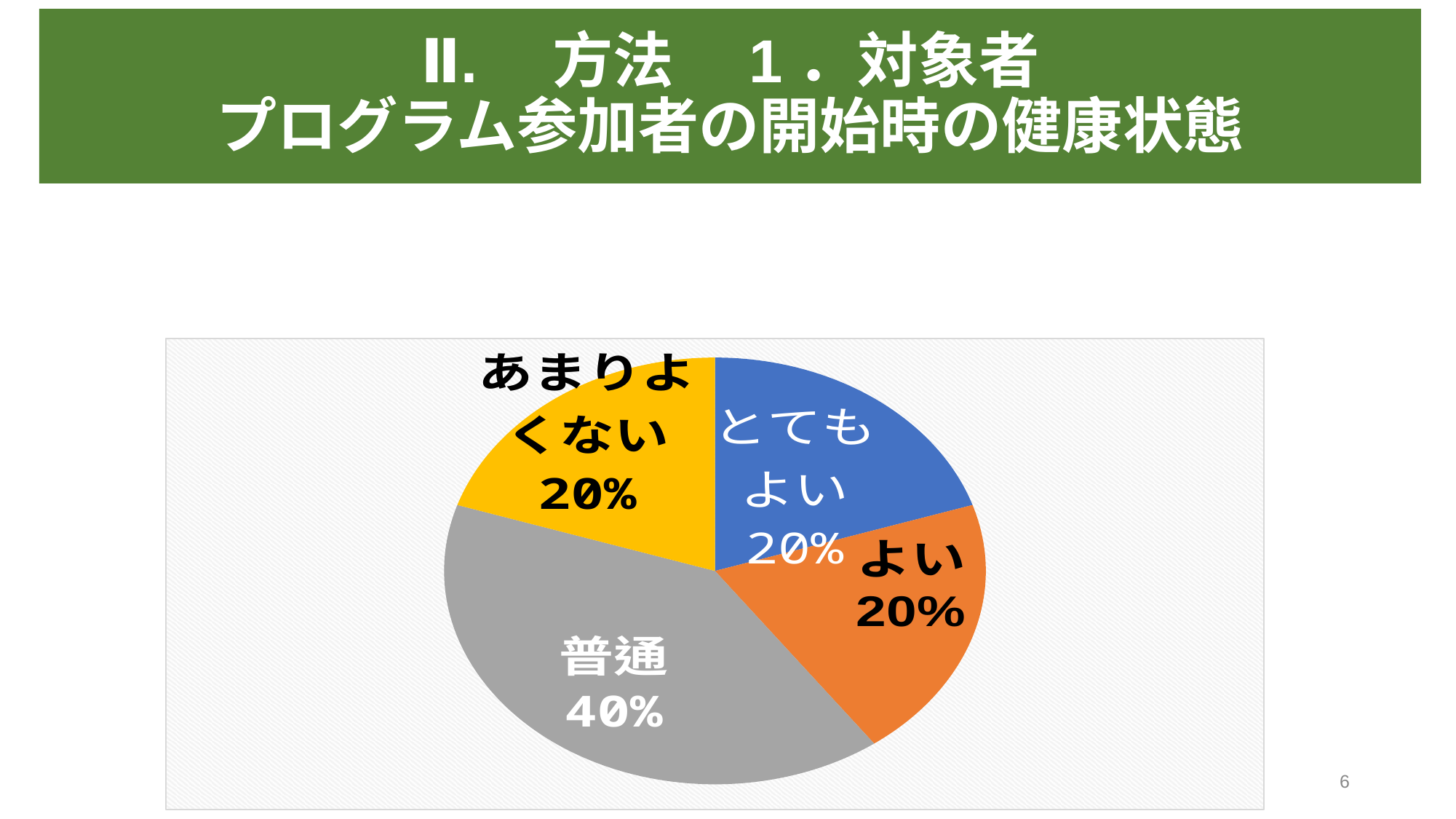

# Ⅱ.　方法　1．対象者 プログラム参加者の開始時の健康状態

### Chart

| Category | 列1 |
|---|---|
| とてもよい | 3.0 |
| よい | 3.0 |
| 普通 | 6.0 |
| あまりよくない | 3.0 |
6